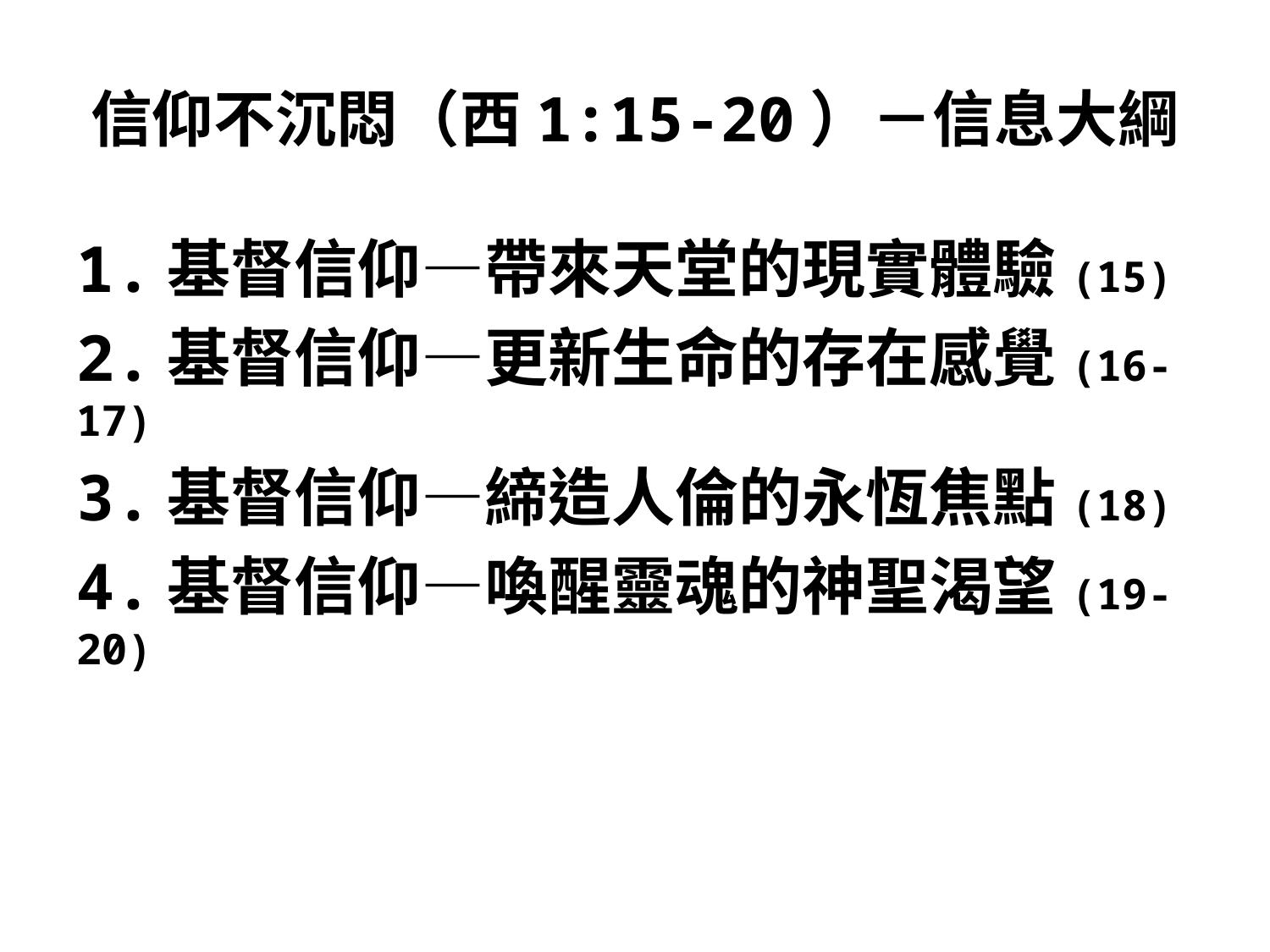

# 信仰不沉悶（西1:15-20）－信息大綱
1.基督信仰—帶來天堂的現實體驗(15)
2.基督信仰—更新生命的存在感覺(16-17)
3.基督信仰—締造人倫的永恆焦點(18)
4.基督信仰—喚醒靈魂的神聖渴望(19-20)